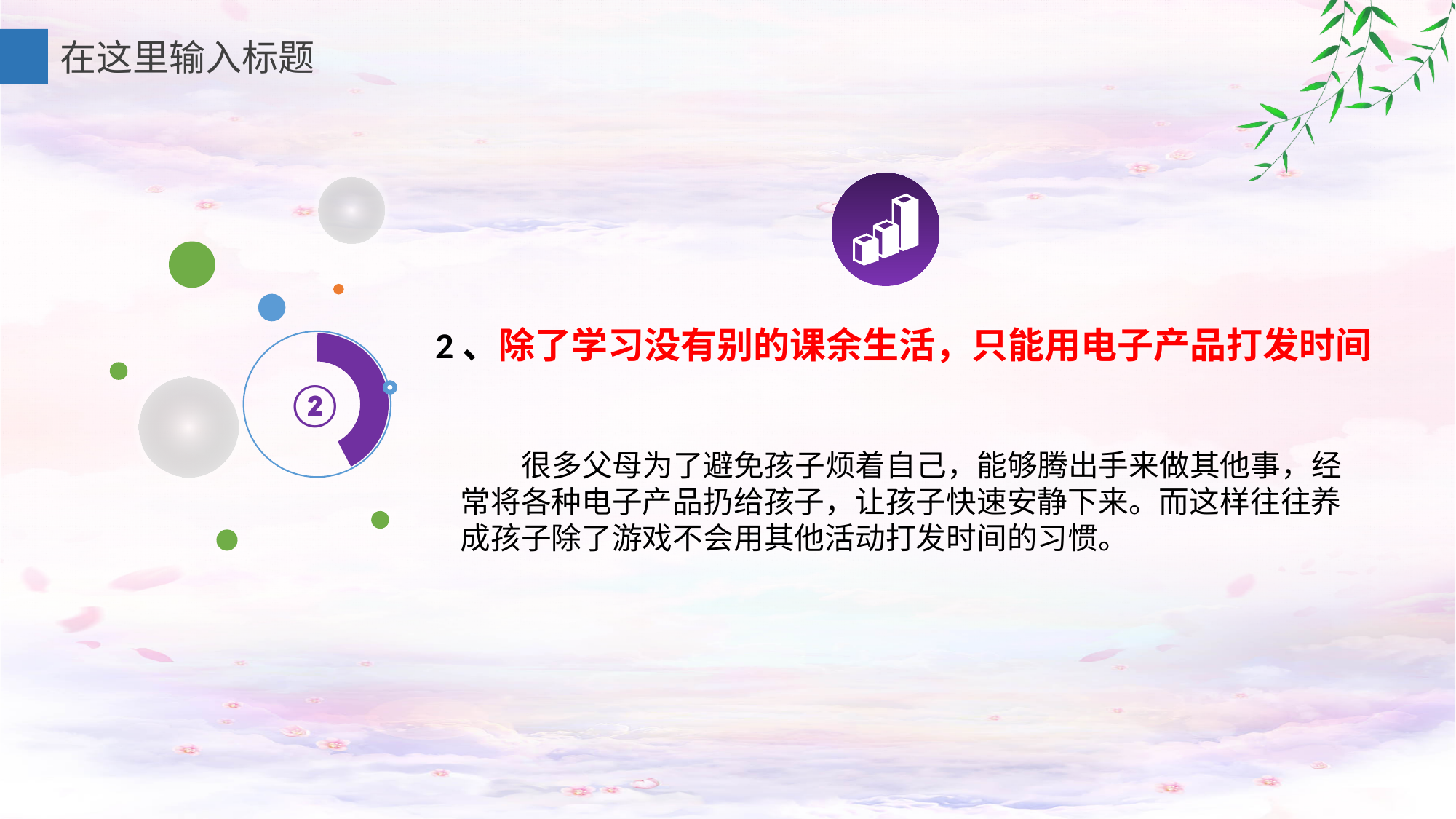

在这里输入标题

2、除了学习没有别的课余生活，只能用电子产品打发时间
        很多父母为了避免孩子烦着自己，能够腾出手来做其他事，经常将各种电子产品扔给孩子，让孩子快速安静下来。而这样往往养成孩子除了游戏不会用其他活动打发时间的习惯。

②